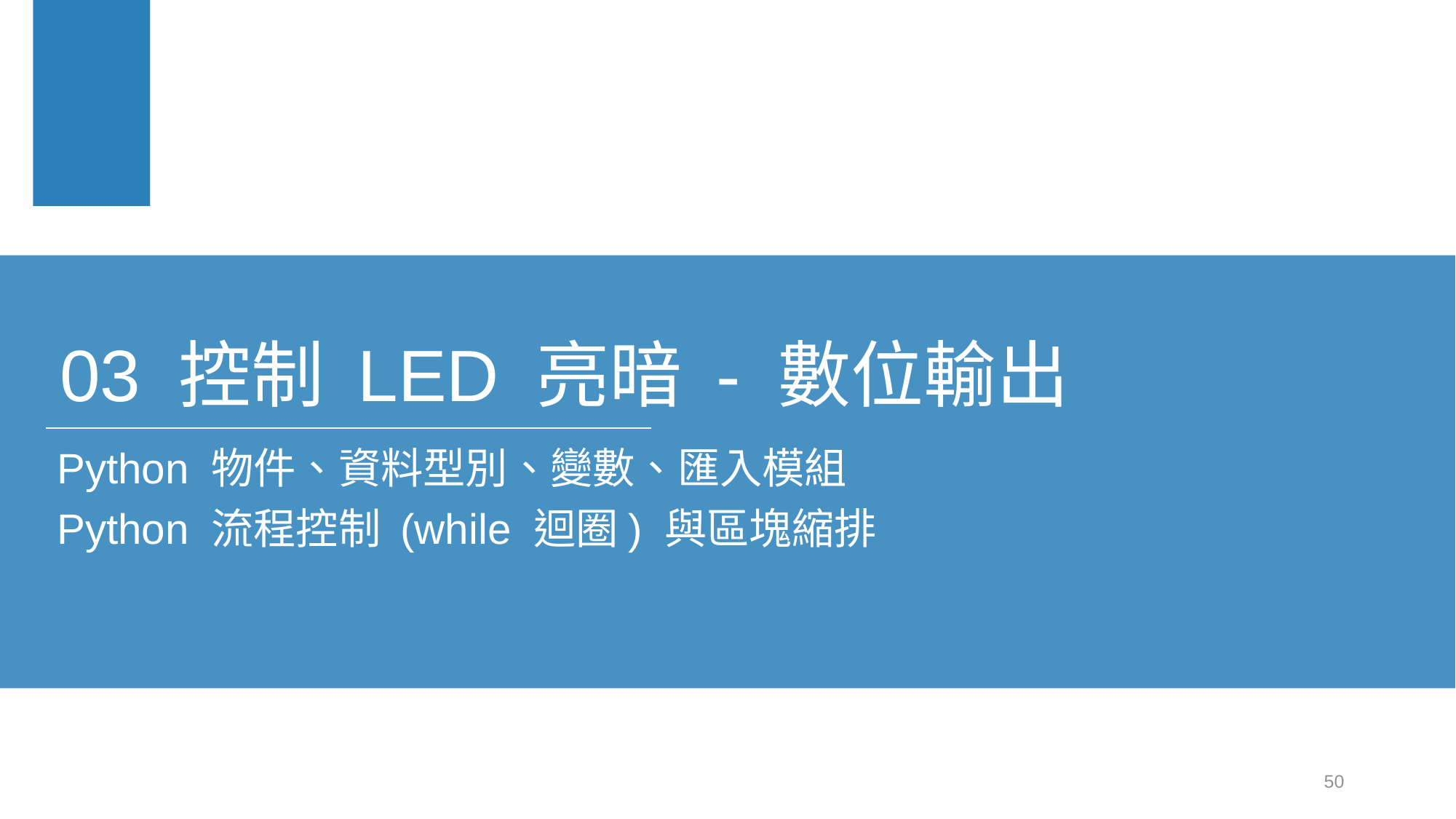

03 控制 LED 亮暗 - 數位輸出
Python 物件、資料型別、變數、匯入模組
Python 流程控制 (while 迴圈) 與區塊縮排
50